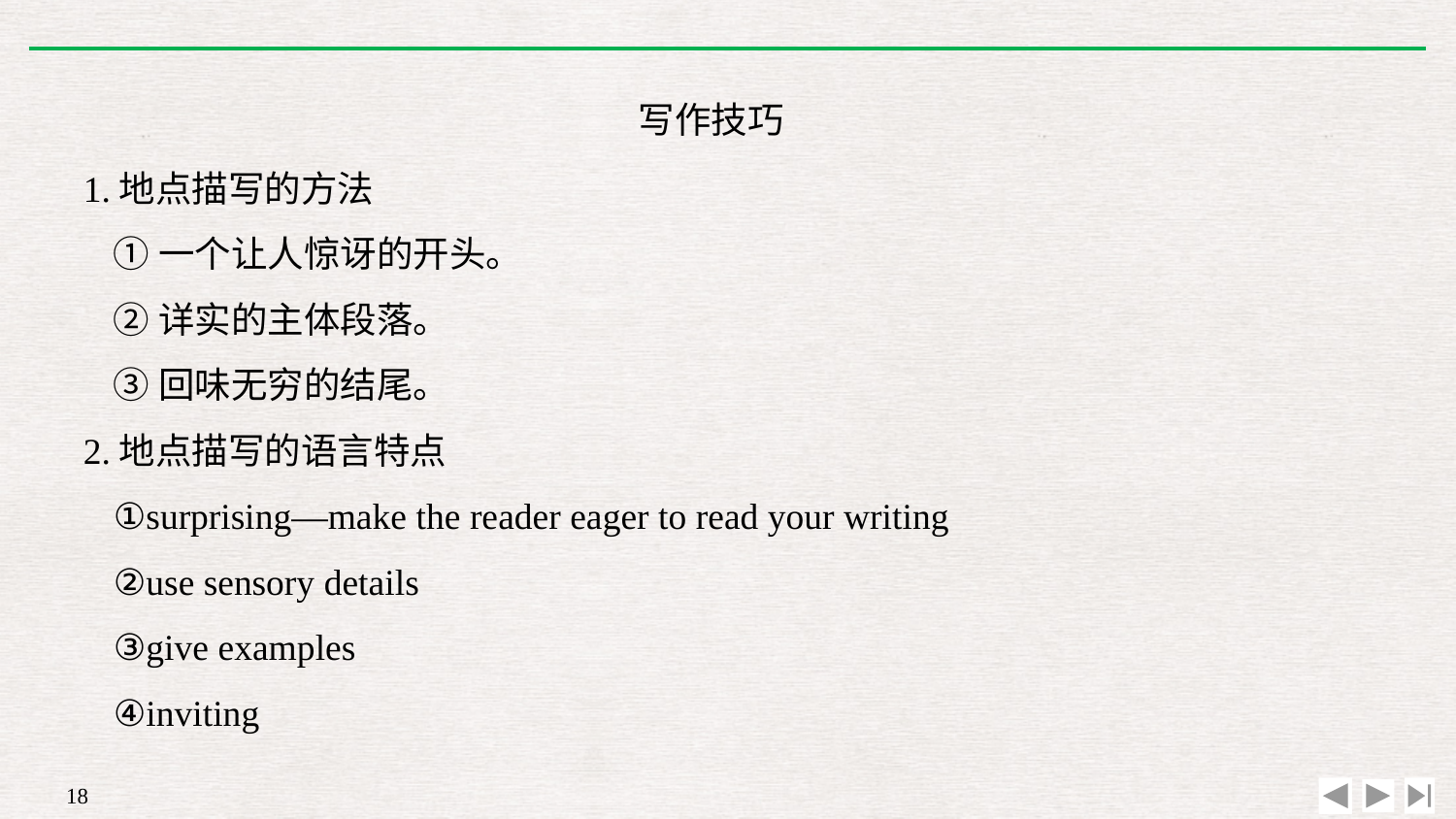

写作技巧
1.地点描写的方法
	①一个让人惊讶的开头。
	②详实的主体段落。
	③回味无穷的结尾。
2.地点描写的语言特点
	①surprising—make the reader eager to read your writing
	②use sensory details
	③give examples
	④inviting